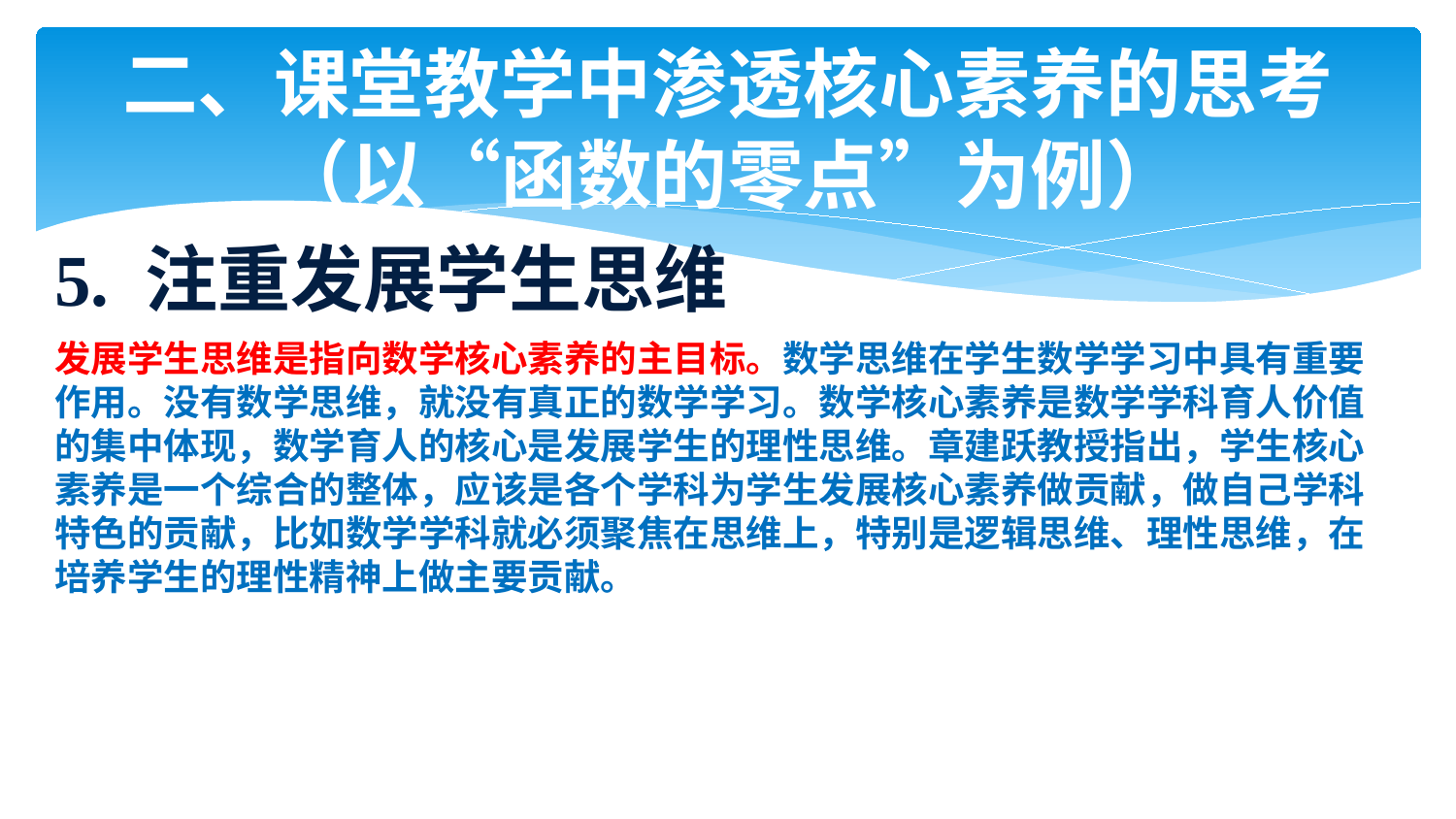

二、课堂教学中渗透核心素养的思考（以“函数的零点”为例）
5. 注重发展学生思维
发展学生思维是指向数学核心素养的主目标。数学思维在学生数学学习中具有重要作用。没有数学思维，就没有真正的数学学习。数学核心素养是数学学科育人价值的集中体现，数学育人的核心是发展学生的理性思维。章建跃教授指出，学生核心素养是一个综合的整体，应该是各个学科为学生发展核心素养做贡献，做自己学科特色的贡献，比如数学学科就必须聚焦在思维上，特别是逻辑思维、理性思维，在培养学生的理性精神上做主要贡献。